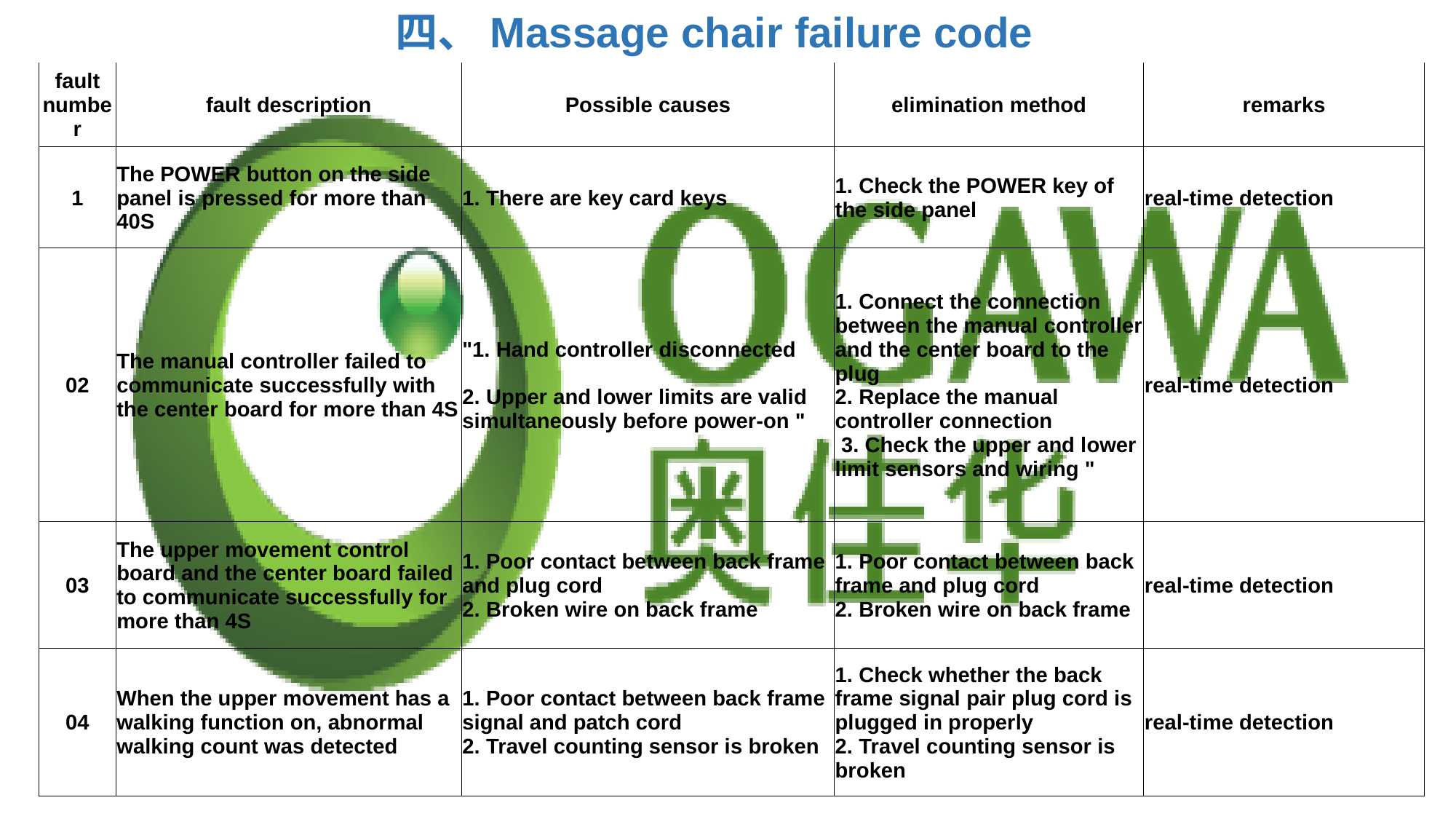

四、Massage chair failure code
| fault number | fault description | Possible causes | elimination method | remarks |
| --- | --- | --- | --- | --- |
| 1 | The POWER button on the side panel is pressed for more than 40S | 1. There are key card keys | 1. Check the POWER key of the side panel | real-time detection |
| 02 | The manual controller failed to communicate successfully with the center board for more than 4S | "1. Hand controller disconnected 2. Upper and lower limits are valid simultaneously before power-on " | 1. Connect the connection between the manual controller and the center board to the plug 2. Replace the manual controller connection 3. Check the upper and lower limit sensors and wiring " | real-time detection |
| 03 | The upper movement control board and the center board failed to communicate successfully for more than 4S | 1. Poor contact between back frame and plug cord 2. Broken wire on back frame | 1. Poor contact between back frame and plug cord 2. Broken wire on back frame | real-time detection |
| 04 | When the upper movement has a walking function on, abnormal walking count was detected | 1. Poor contact between back frame signal and patch cord 2. Travel counting sensor is broken | 1. Check whether the back frame signal pair plug cord is plugged in properly 2. Travel counting sensor is broken | real-time detection |